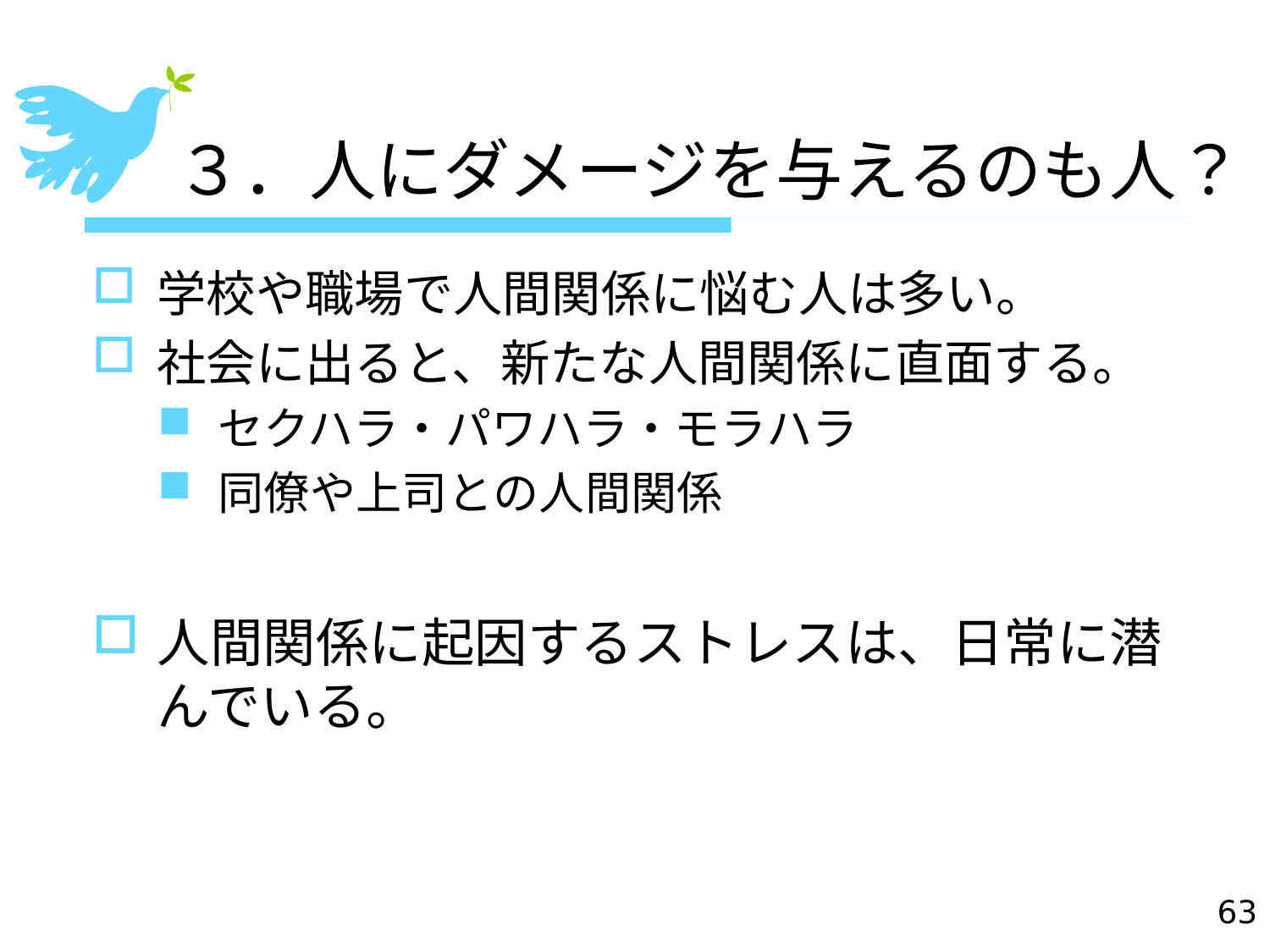

# ３．人にダメージを与えるのも人？
学校や職場で人間関係に悩む人は多い。
社会に出ると、新たな人間関係に直面する。
セクハラ・パワハラ・モラハラ
同僚や上司との人間関係

人間関係に起因するストレスは、日常に潜んでいる。

63